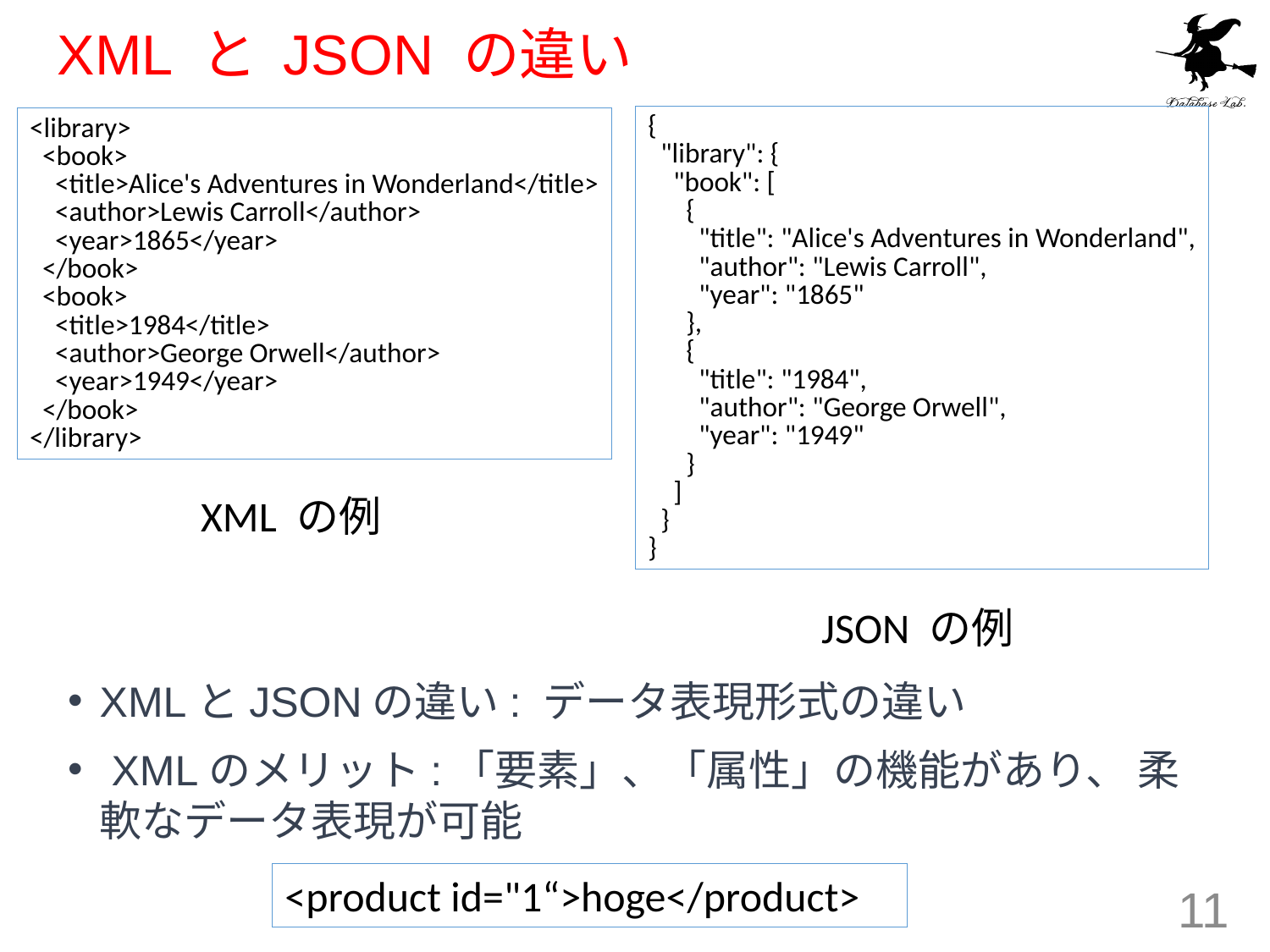

# XML と JSON の違い
{
  "library": {
    "book": [
      {
        "title": "Alice's Adventures in Wonderland",
        "author": "Lewis Carroll",
        "year": "1865"
      },
      {
        "title": "1984",
        "author": "George Orwell",
        "year": "1949"
      }
    ]
  }
}
<library>
  <book>
    <title>Alice's Adventures in Wonderland</title>
    <author>Lewis Carroll</author>
    <year>1865</year>
  </book>
  <book>
    <title>1984</title>
    <author>George Orwell</author>
    <year>1949</year>
  </book>
</library>
XML の例
JSON の例
XMLとJSONの違い: データ表現形式の違い
 XMLのメリット:「要素」、「属性」の機能があり、 柔軟なデータ表現が可能
<product id="1“>hoge</product>
11